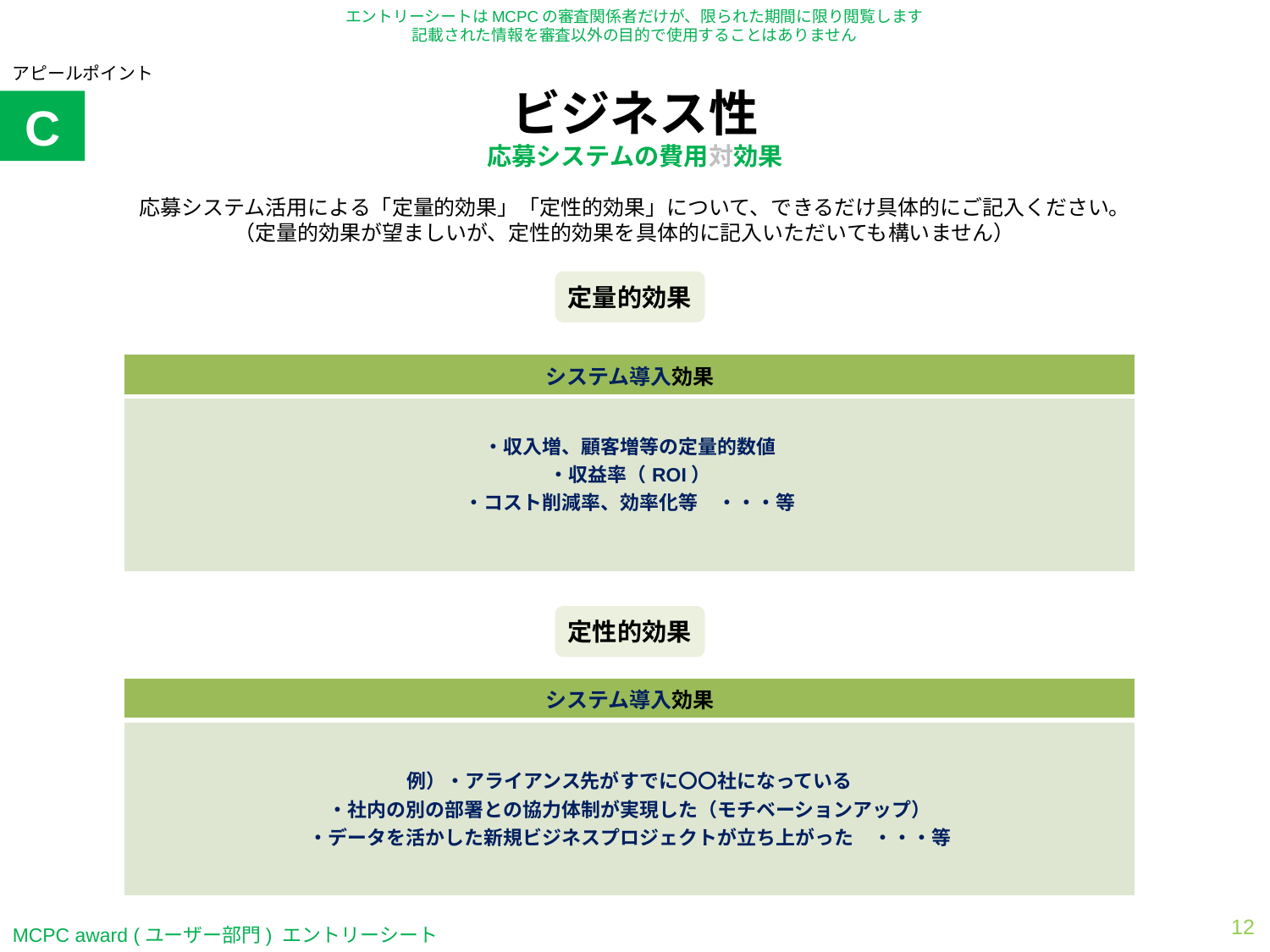

アピールポイント
# ビジネス性 応募システムの費用対効果
C
応募システム活用による「定量的効果」「定性的効果」について、できるだけ具体的にご記入ください。
（定量的効果が望ましいが、定性的効果を具体的に記入いただいても構いません）
定量的効果
| システム導入効果 |
| --- |
| ・収入増、顧客増等の定量的数値 ・収益率（ROI） ・コスト削減率、効率化等　・・・等 |
定性的効果
| システム導入効果 |
| --- |
| 例）・アライアンス先がすでに〇〇社になっている ・社内の別の部署との協力体制が実現した（モチベーションアップ） ・データを活かした新規ビジネスプロジェクトが立ち上がった　・・・等 |
12